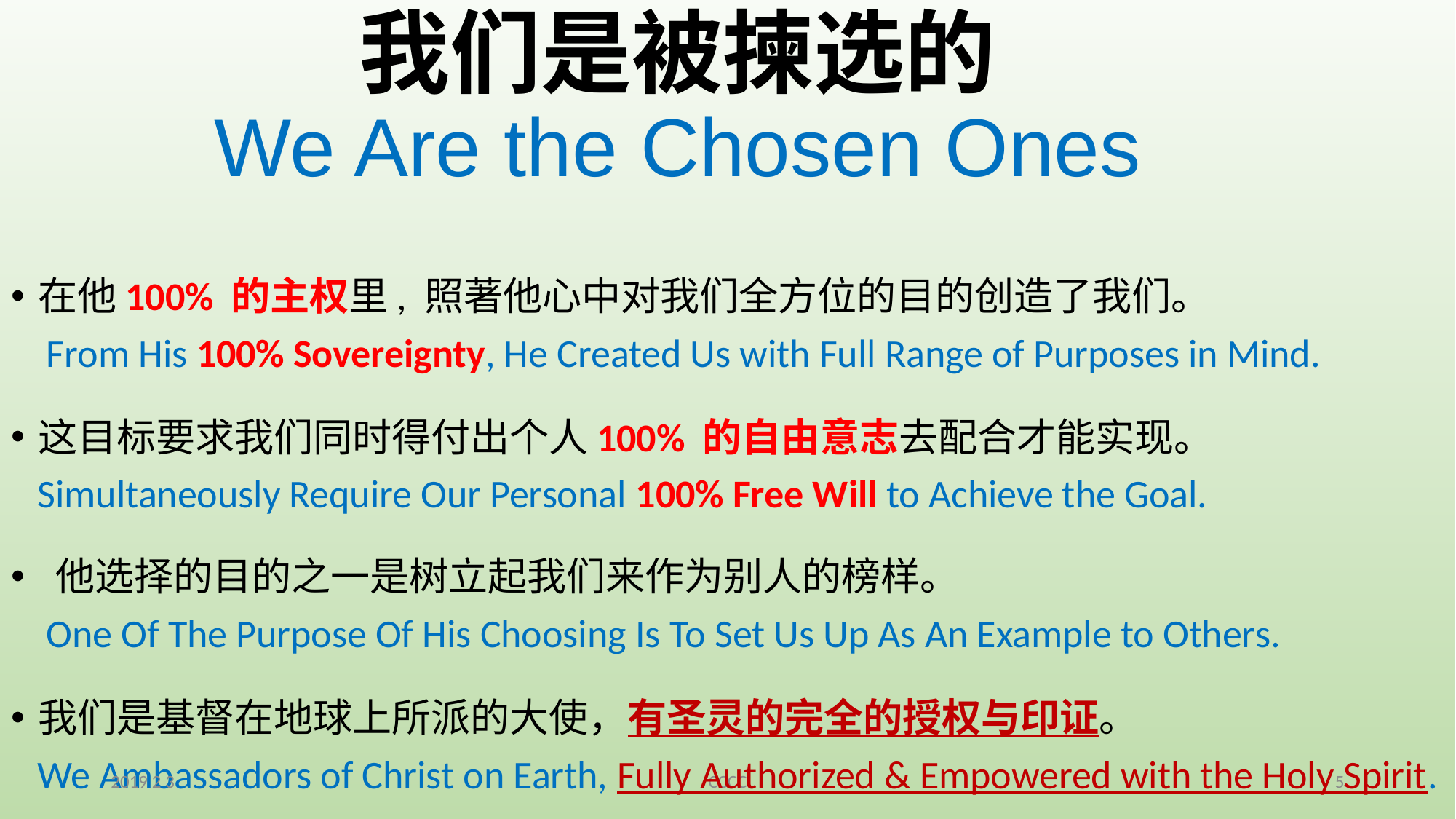

# 我们是被揀选的 We Are the Chosen Ones
在他100% 的主权里, 照著他心中对我们全方位的目的创造了我们。
    From His 100% Sovereignty, He Created Us with Full Range of Purposes in Mind.

这目标要求我们同时得付出个人100% 的自由意志去配合才能实现。
   Simultaneously Require Our Personal 100% Free Will to Achieve the Goal.

 他选择的目的之一是树立起我们来作为别人的榜样。
    One Of The Purpose Of His Choosing Is To Set Us Up As An Example to Others.

我们是基督在地球上所派的大使，有圣灵的完全的授权与印证。
   We Ambassadors of Christ on Earth, Fully Authorized & Empowered with the Holy Spirit.

2019 2 3
CCCC
5